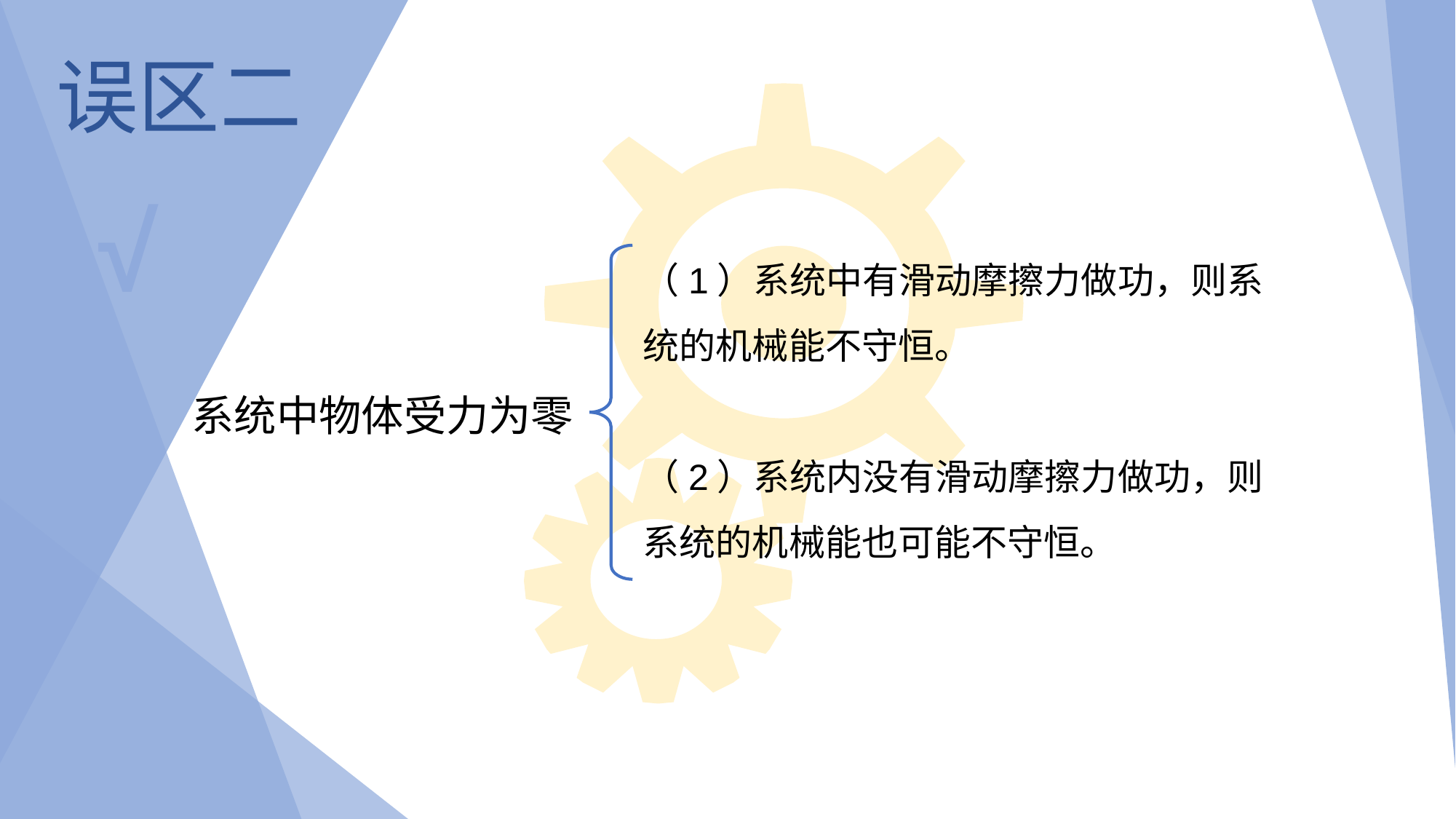

误区二

√

（1）系统中有滑动摩擦力做功，则系统的机械能不守恒。

（2）系统内没有滑动摩擦力做功，则系统的机械能也可能不守恒。

系统中物体受力为零